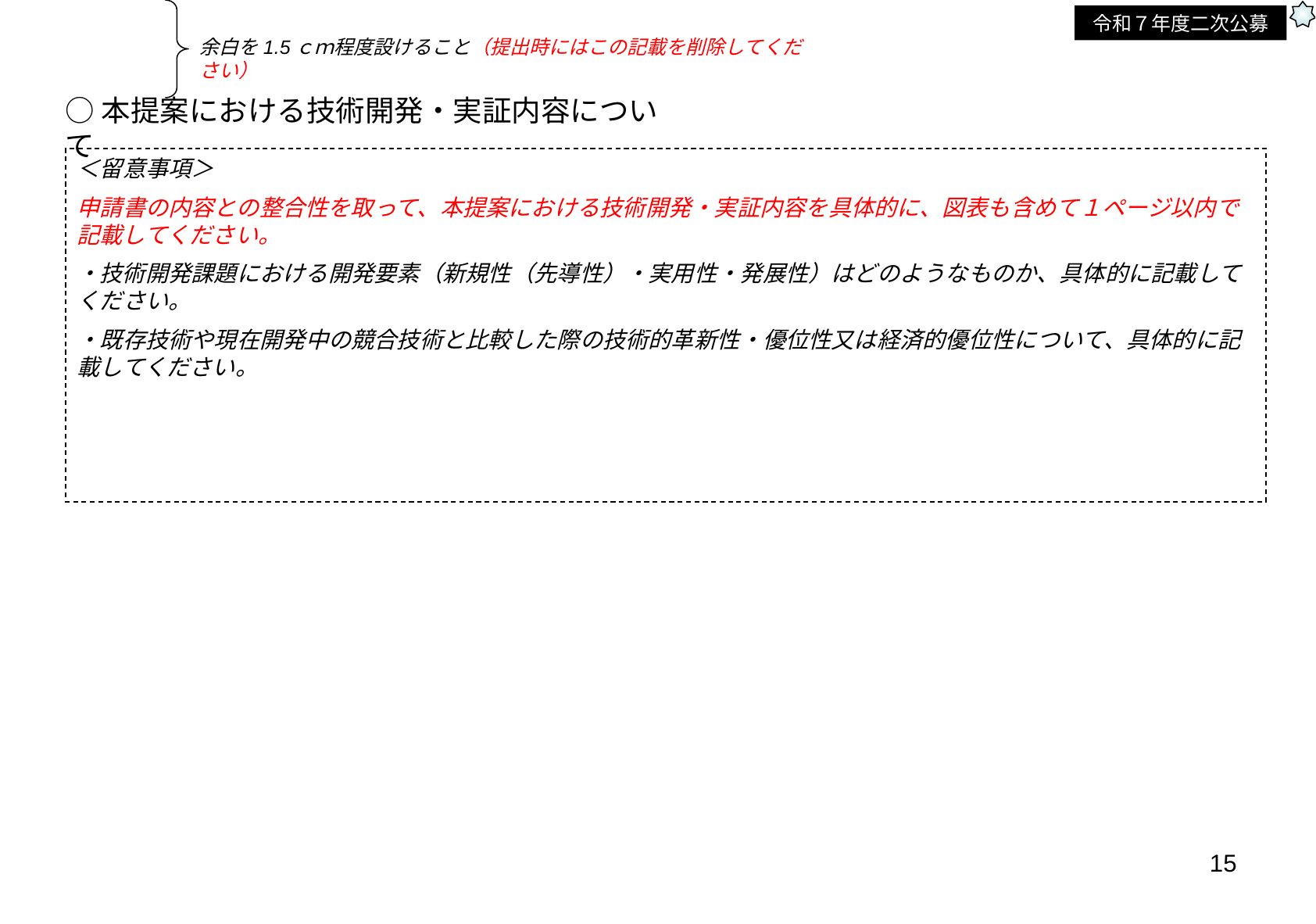

令和７年度二次公募
余白を1.5ｃｍ程度設けること（提出時にはこの記載を削除してください）
○本提案における技術開発・実証内容について
＜留意事項＞
申請書の内容との整合性を取って、本提案における技術開発・実証内容を具体的に、図表も含めて１ページ以内で記載してください。
・技術開発課題における開発要素（新規性（先導性）・実用性・発展性）はどのようなものか、具体的に記載してください。
・既存技術や現在開発中の競合技術と比較した際の技術的革新性・優位性又は経済的優位性について、具体的に記載してください。

15